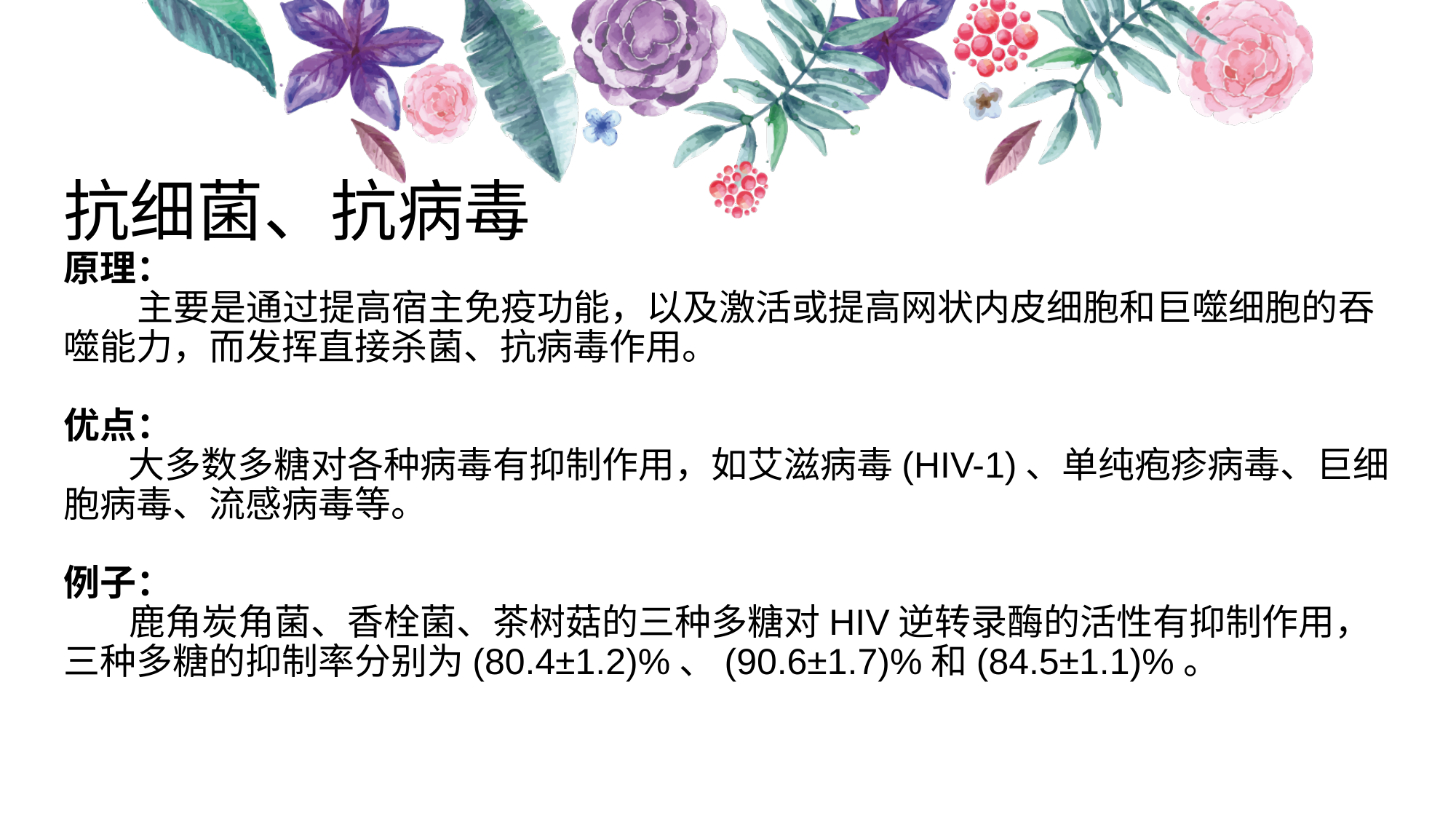

# 抗细菌、抗病毒 原理： 主要是通过提高宿主免疫功能，以及激活或提高网状内皮细胞和巨噬细胞的吞噬能力，而发挥直接杀菌、抗病毒作用。 优点： 大多数多糖对各种病毒有抑制作用，如艾滋病毒(HIV-1)、单纯疱疹病毒、巨细胞病毒、流感病毒等。 例子： 鹿角炭角菌、香栓菌、茶树菇的三种多糖对HIV逆转录酶的活性有抑制作用，三种多糖的抑制率分别为(80.4±1.2)%、(90.6±1.7)%和(84.5±1.1)%。